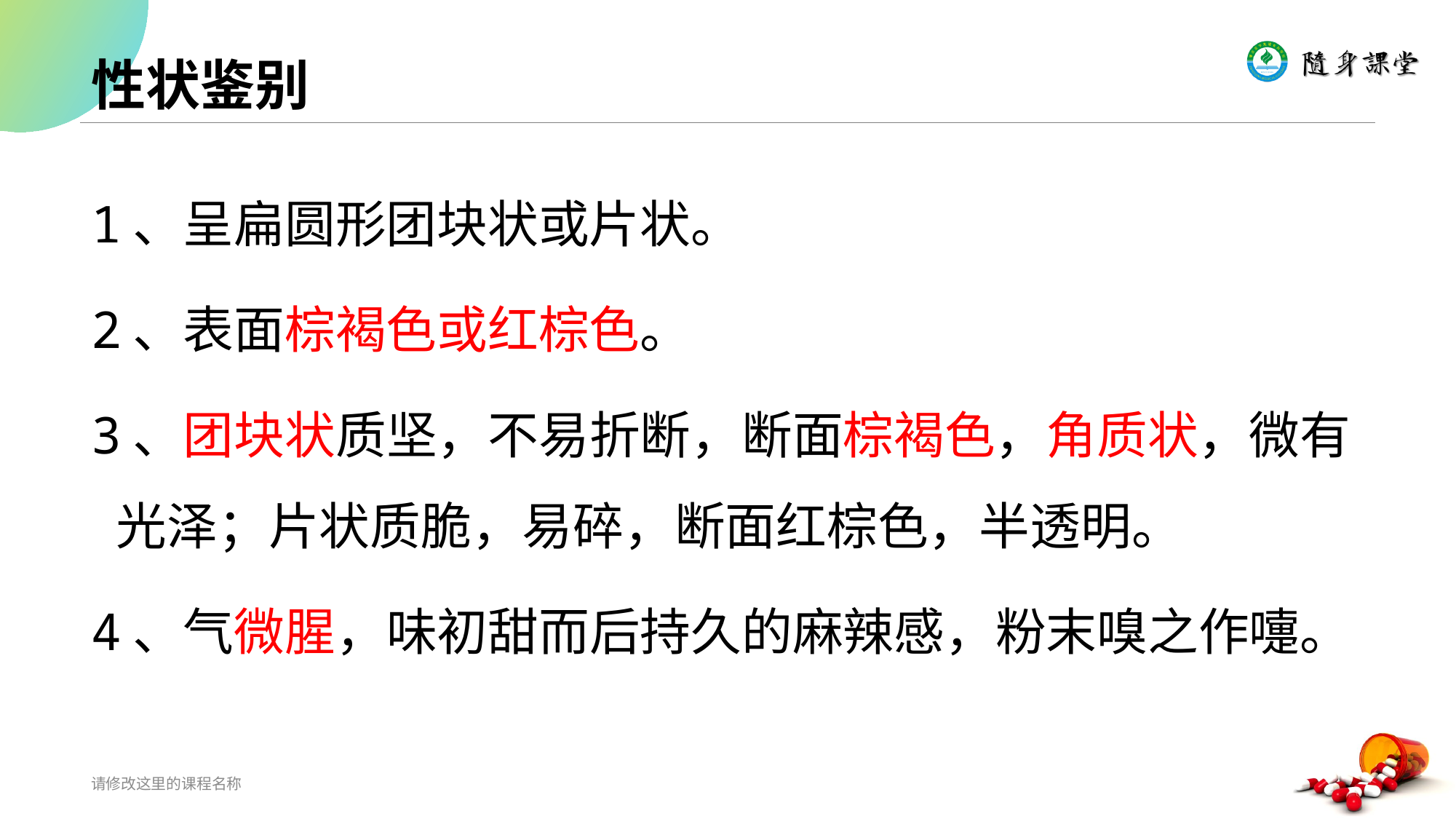

# 性状鉴别
1、呈扁圆形团块状或片状。
2、表面棕褐色或红棕色。
3、团块状质坚，不易折断，断面棕褐色，角质状，微有光泽；片状质脆，易碎，断面红棕色，半透明。
4、气微腥，味初甜而后持久的麻辣感，粉末嗅之作嚏。

请修改这里的课程名称
10